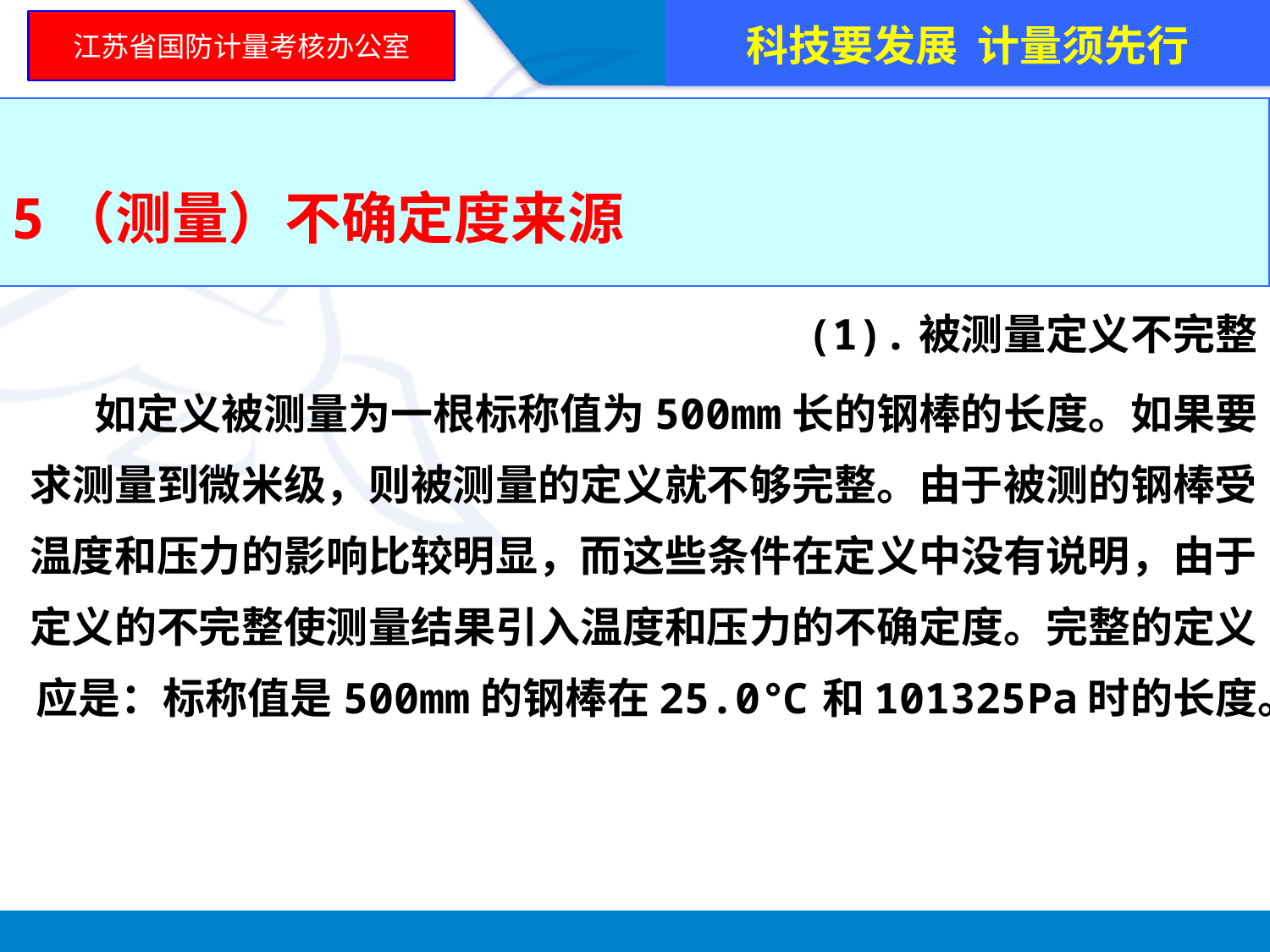

科技要发展  计量须先行
江苏省国防计量考核办公室
5（测量）不确定度来源

(1).被测量定义不完整
  如定义被测量为一根标称值为500mm长的钢棒的长度。如果要求测量到微米级，则被测量的定义就不够完整。由于被测的钢棒受温度和压力的影响比较明显，而这些条件在定义中没有说明，由于定义的不完整使测量结果引入温度和压力的不确定度。完整的定义应是：标称值是500mm的钢棒在25.0℃和101325Pa时的长度。